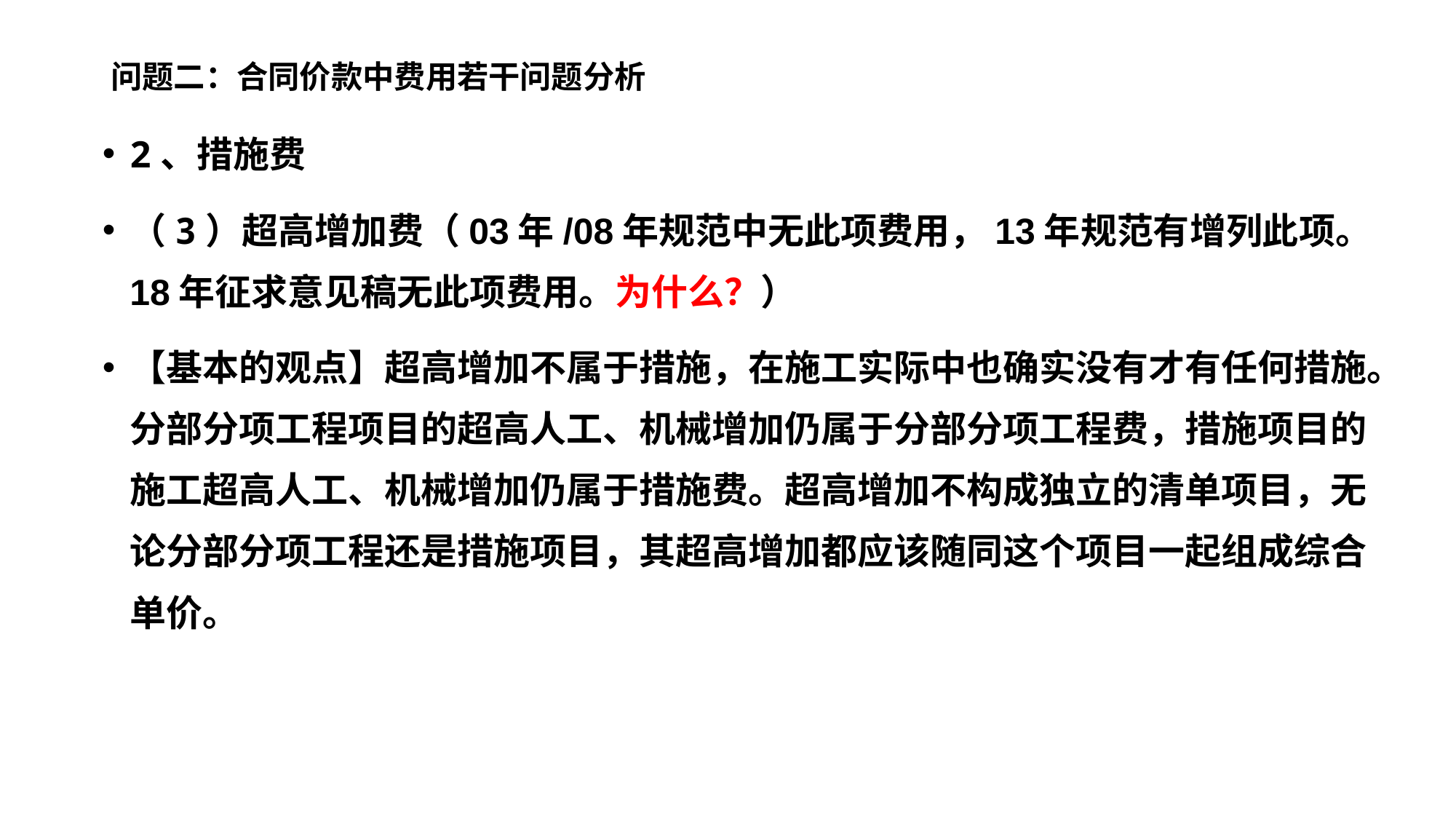

# 问题二：合同价款中费用若干问题分析
2、措施费
（3）超高增加费（03年/08年规范中无此项费用，13年规范有增列此项。18年征求意见稿无此项费用。为什么？）
【基本的观点】超高增加不属于措施，在施工实际中也确实没有才有任何措施。分部分项工程项目的超高人工、机械增加仍属于分部分项工程费，措施项目的施工超高人工、机械增加仍属于措施费。超高增加不构成独立的清单项目，无论分部分项工程还是措施项目，其超高增加都应该随同这个项目一起组成综合单价。